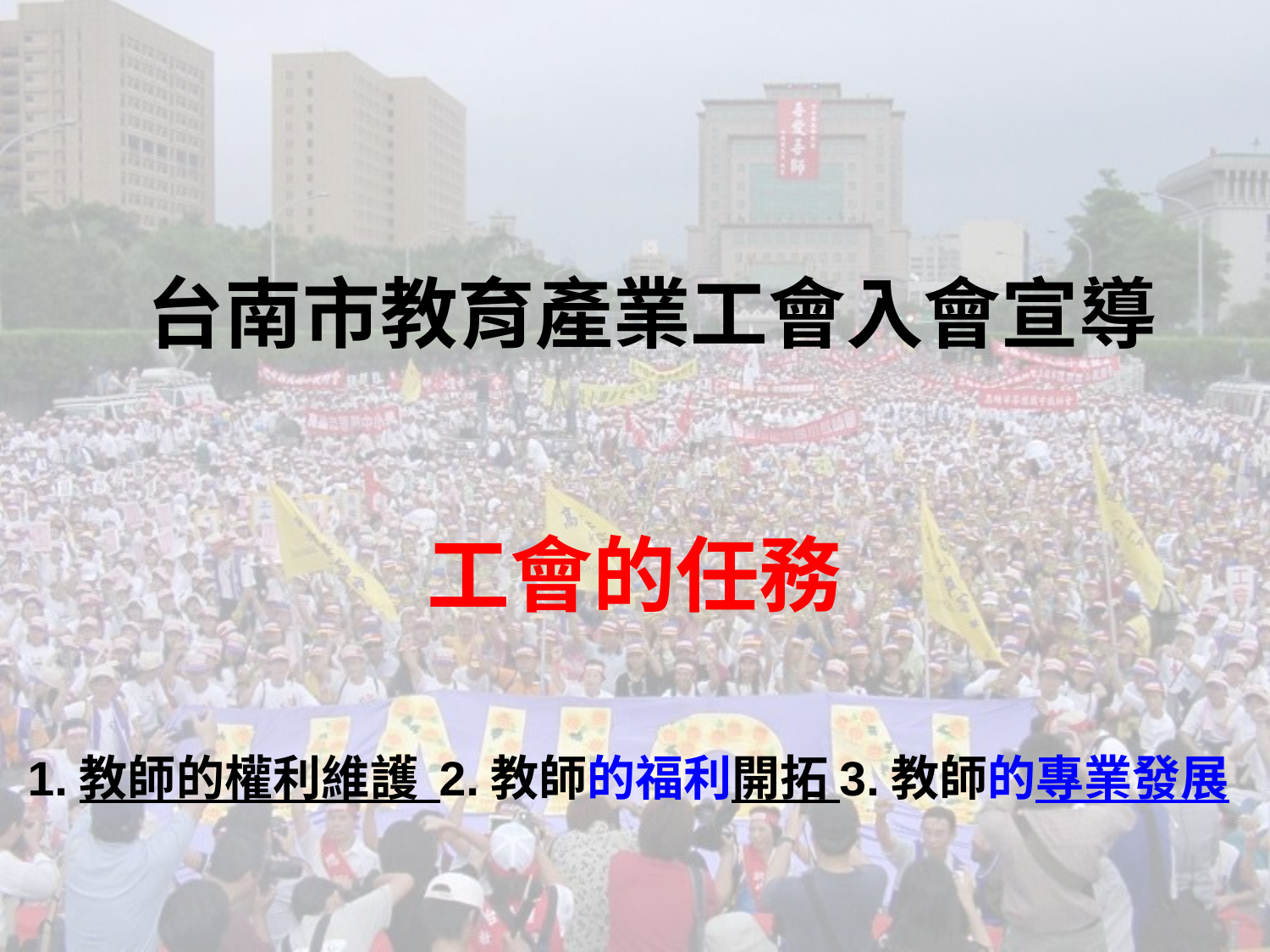

# 台南市教育產業工會入會宣導
工會的任務

1.教師的權利維護  2.教師的福利開拓 3.教師的專業發展